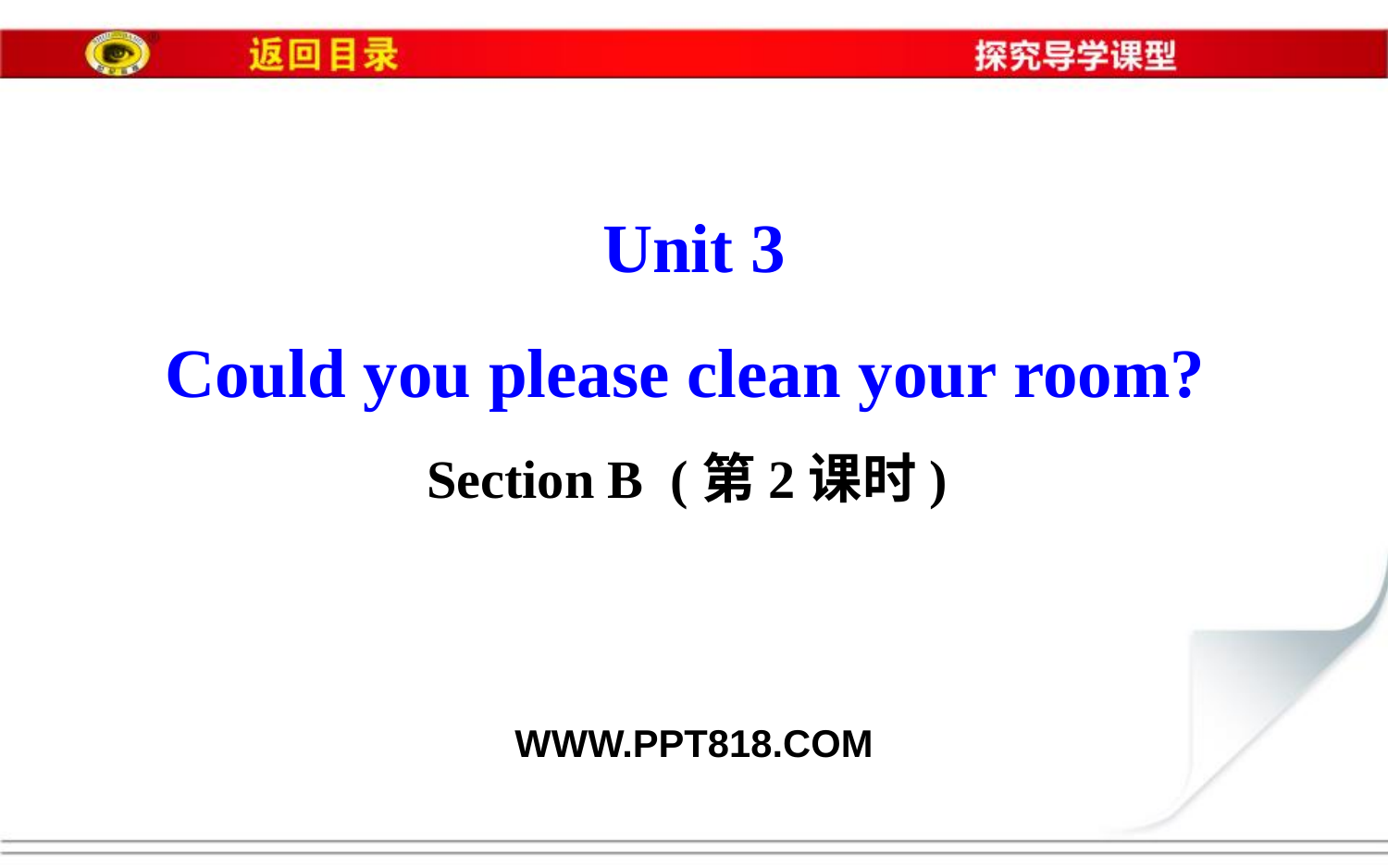

Unit 3
Could you please clean your room?
Section B  (第2课时)
WWW.PPT818.COM